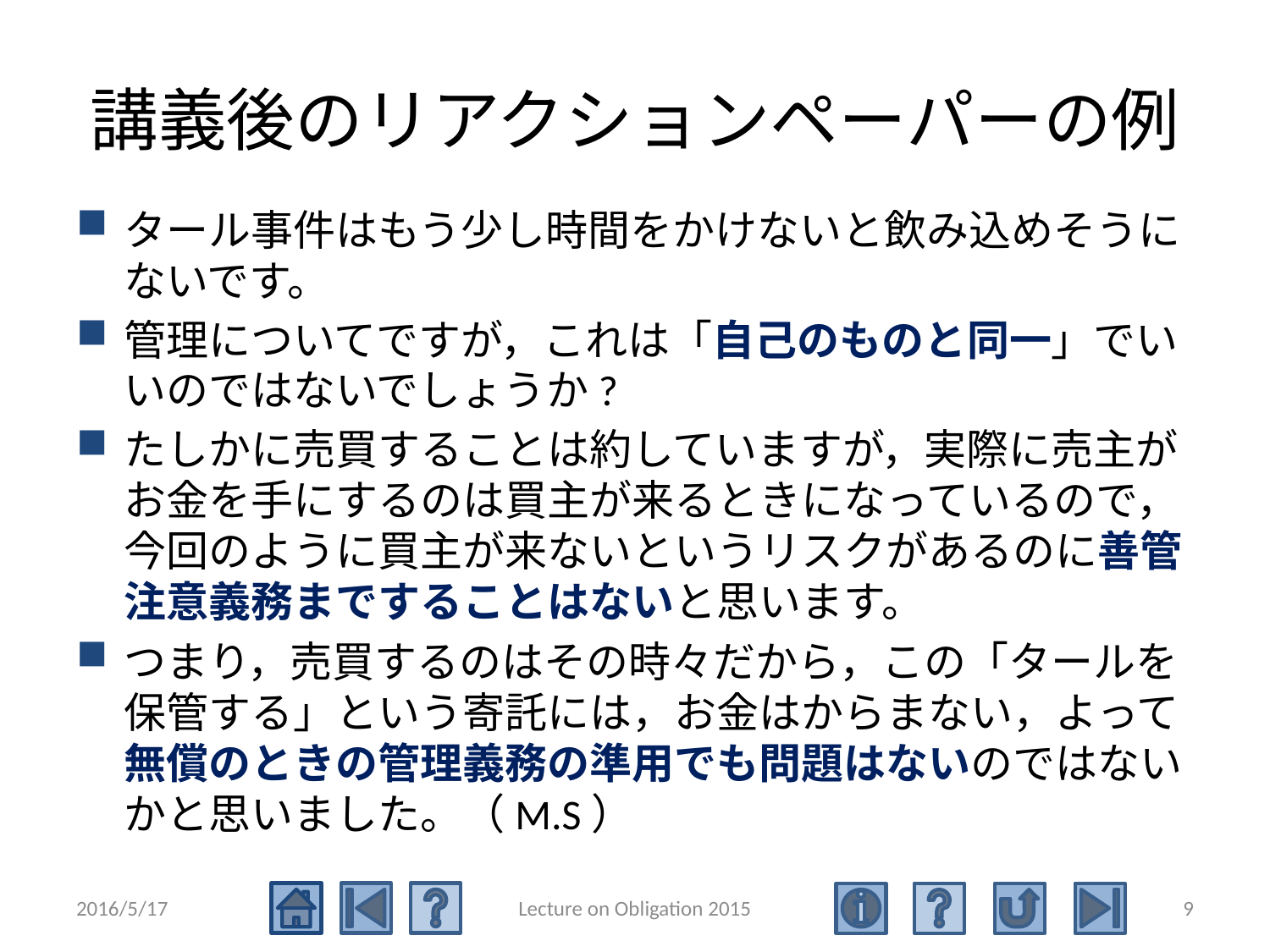

# 講義後のリアクションペーパーの例
タール事件はもう少し時間をかけないと飲み込めそうにないです。
管理についてですが，これは「自己のものと同一」でいいのではないでしょうか?
たしかに売買することは約していますが，実際に売主がお金を手にするのは買主が来るときになっているので，今回のように買主が来ないというリスクがあるのに善管注意義務まですることはないと思います。
つまり，売買するのはその時々だから，この「タールを保管する」という寄託には，お金はからまない，よって無償のときの管理義務の準用でも問題はないのではないかと思いました。（M.S）
2016/5/17
Lecture on Obligation 2015
9